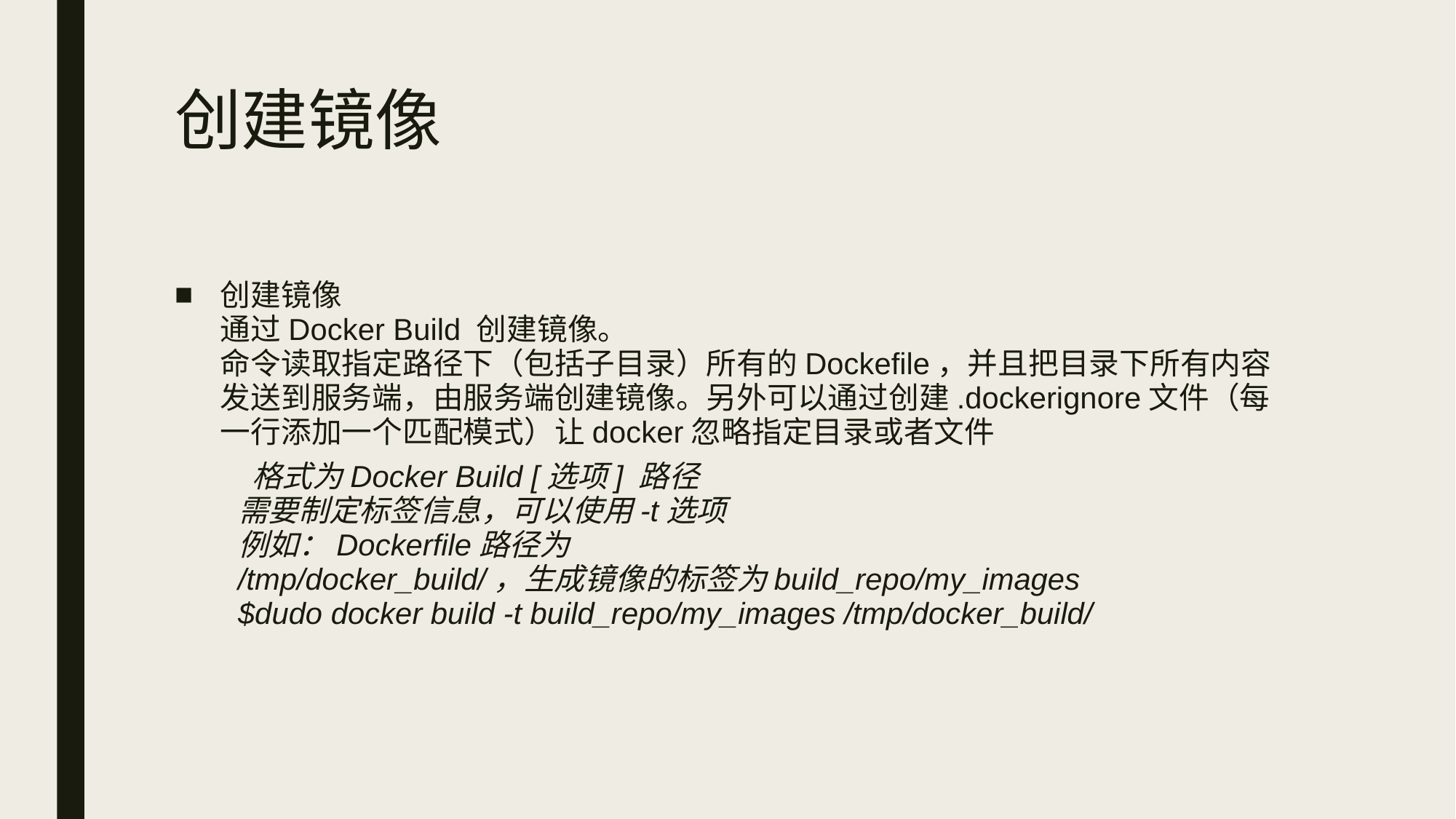

# 创建镜像
创建镜像 
通过Docker Build 创建镜像。 
命令读取指定路径下（包括子目录）所有的Dockefile，并且把目录下所有内容发送到服务端，由服务端创建镜像。另外可以通过创建.dockerignore文件（每一行添加一个匹配模式）让docker忽略指定目录或者文件
 格式为Docker Build [选项] 路径 
需要制定标签信息，可以使用-t选项 
例如：Dockerfile路径为 /tmp/docker_build/，生成镜像的标签为build_repo/my_images 
$dudo docker build -t build_repo/my_images /tmp/docker_build/